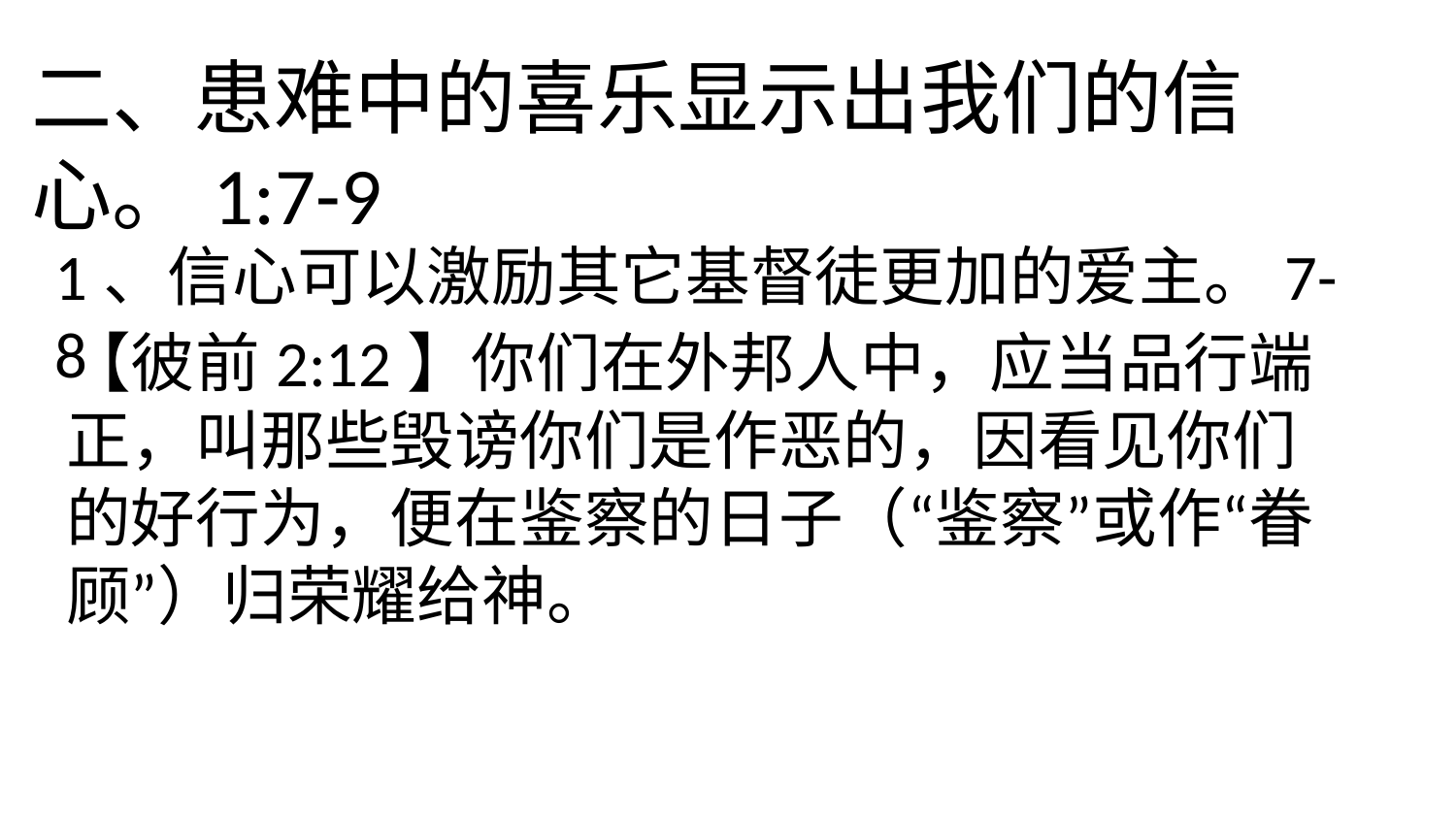

二、患难中的喜乐显示出我们的信心。1:7-9
1、信心可以激励其它基督徒更加的爱主。7-8
【彼前2:12】你们在外邦人中，应当品行端正，叫那些毁谤你们是作恶的，因看见你们的好行为，便在鉴察的日子（“鉴察”或作“眷顾”）归荣耀给神。